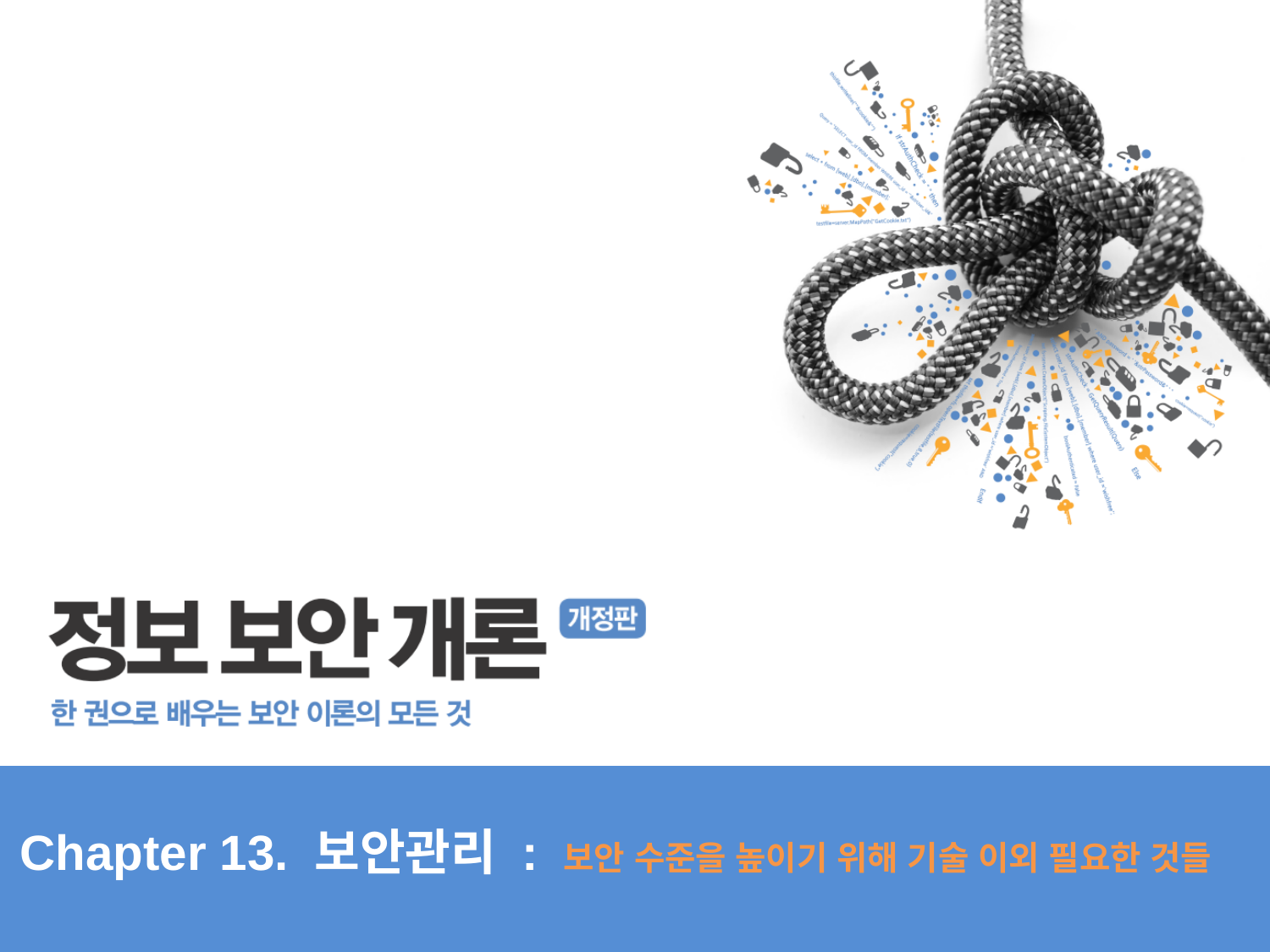

# Chapter 13. 보안관리 : 보안 수준을 높이기 위해 기술 이외 필요한 것들